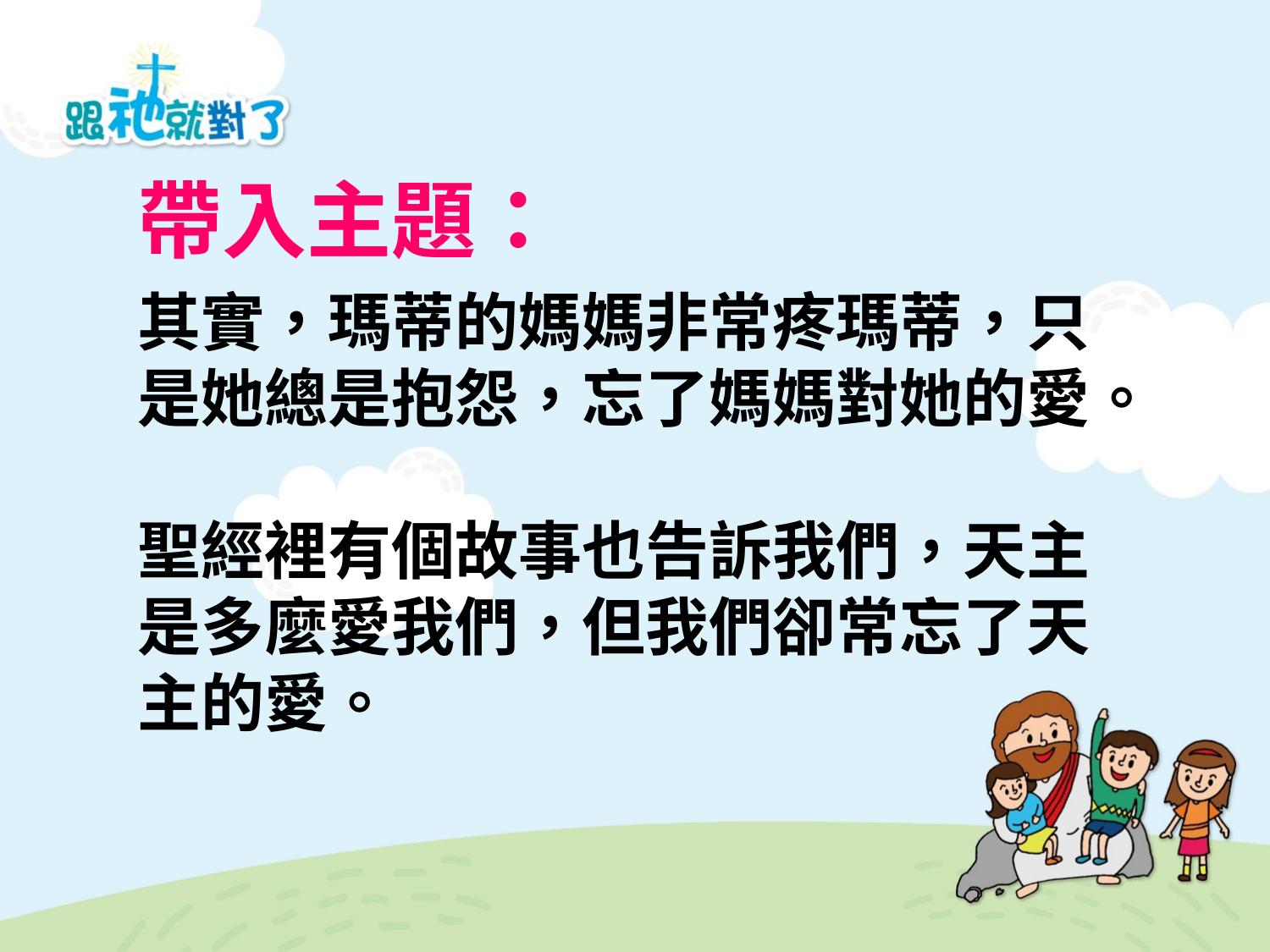

帶入主題：
其實，瑪蒂的媽媽非常疼瑪蒂，只是她總是抱怨，忘了媽媽對她的愛。

聖經裡有個故事也告訴我們，天主是多麼愛我們，但我們卻常忘了天主的愛。